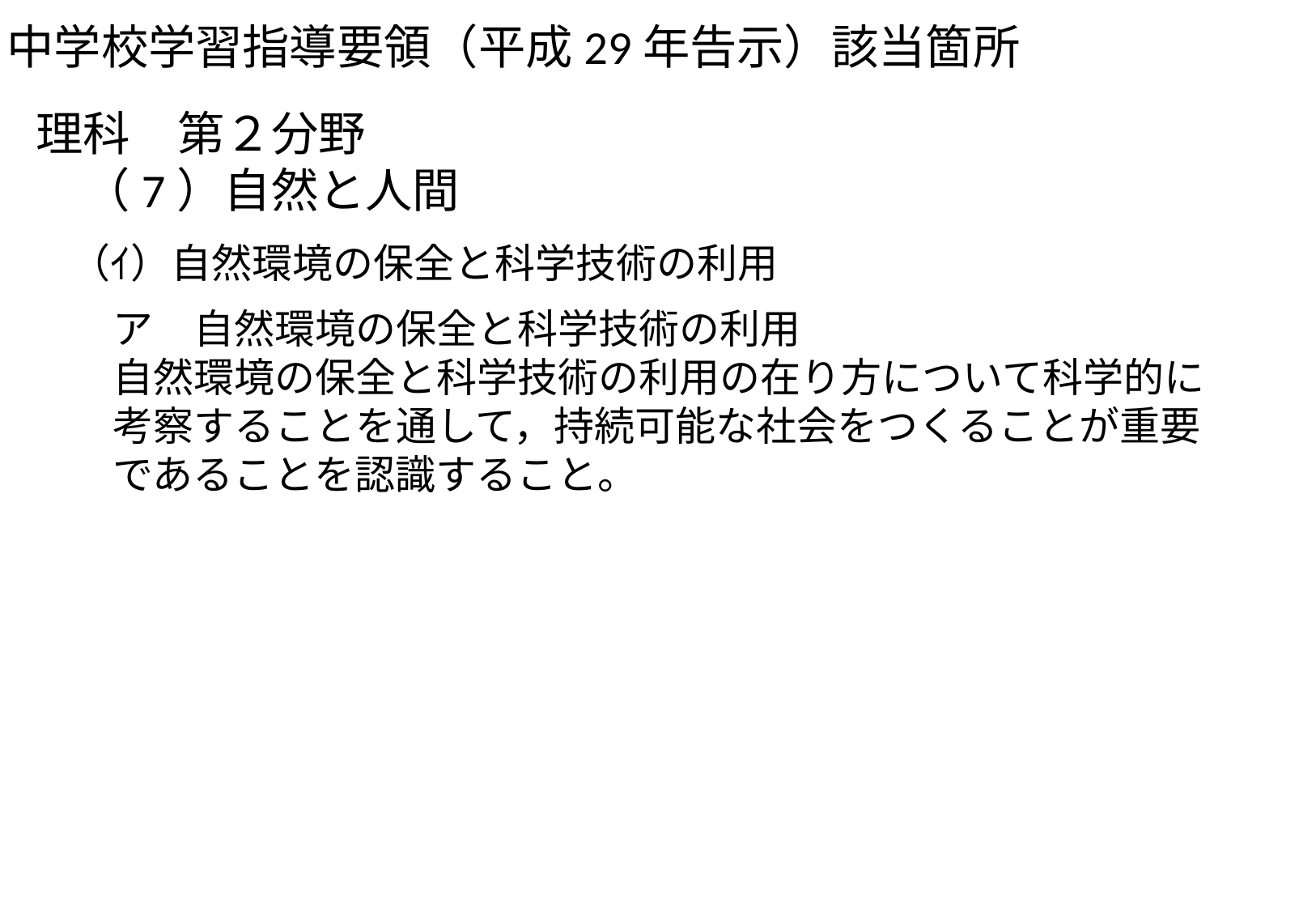

中学校学習指導要領（平成29年告示）該当箇所
理科　第２分野
　（7）自然と人間
（ｲ）自然環境の保全と科学技術の利用
ア　自然環境の保全と科学技術の利用
自然環境の保全と科学技術の利用の在り方について科学的に考察することを通して，持続可能な社会をつくることが重要であることを認識すること。